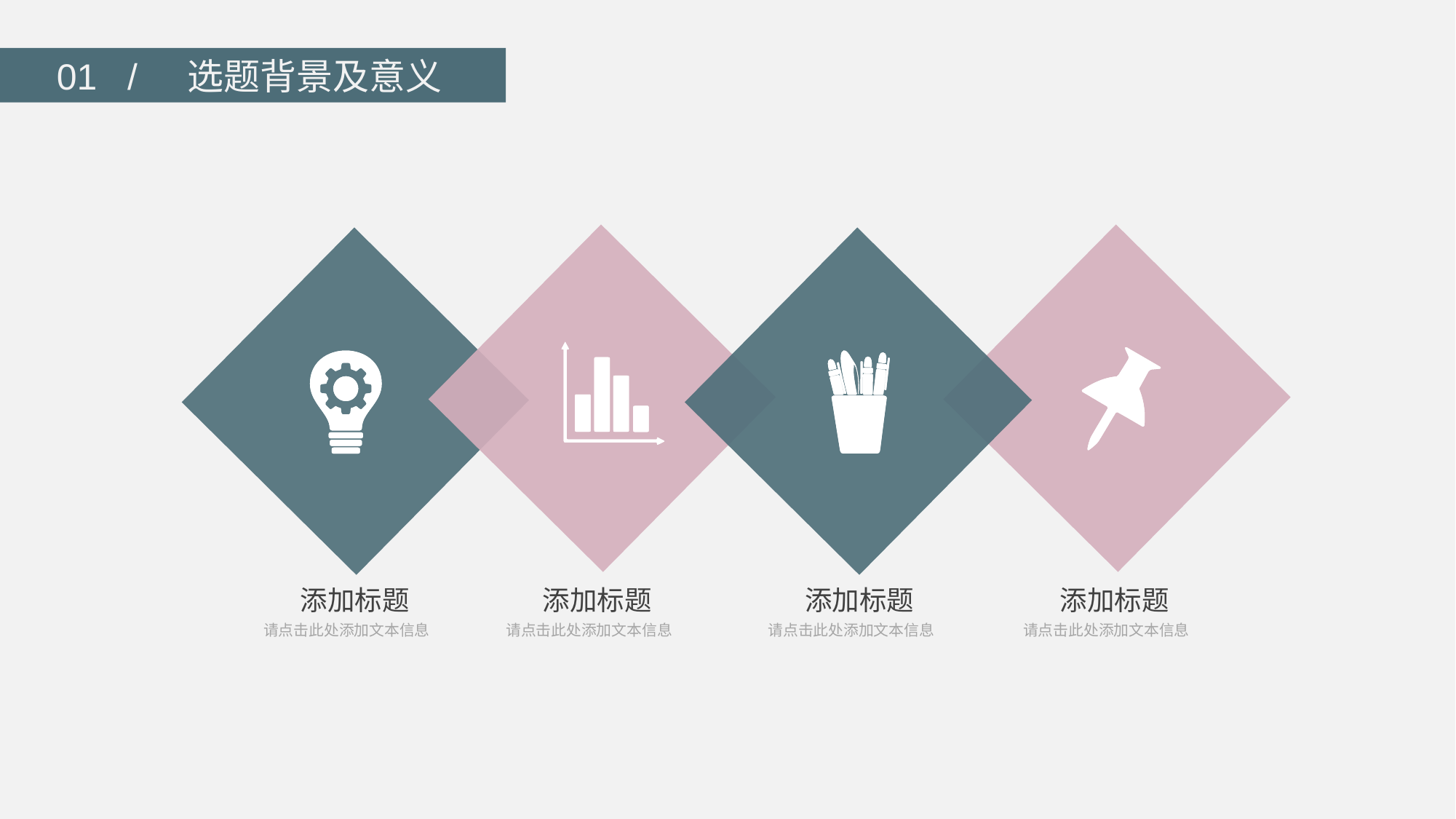

01   /    选题背景及意义

添加标题
请点击此处添加文本信息
添加标题
请点击此处添加文本信息
添加标题
请点击此处添加文本信息
添加标题
请点击此处添加文本信息